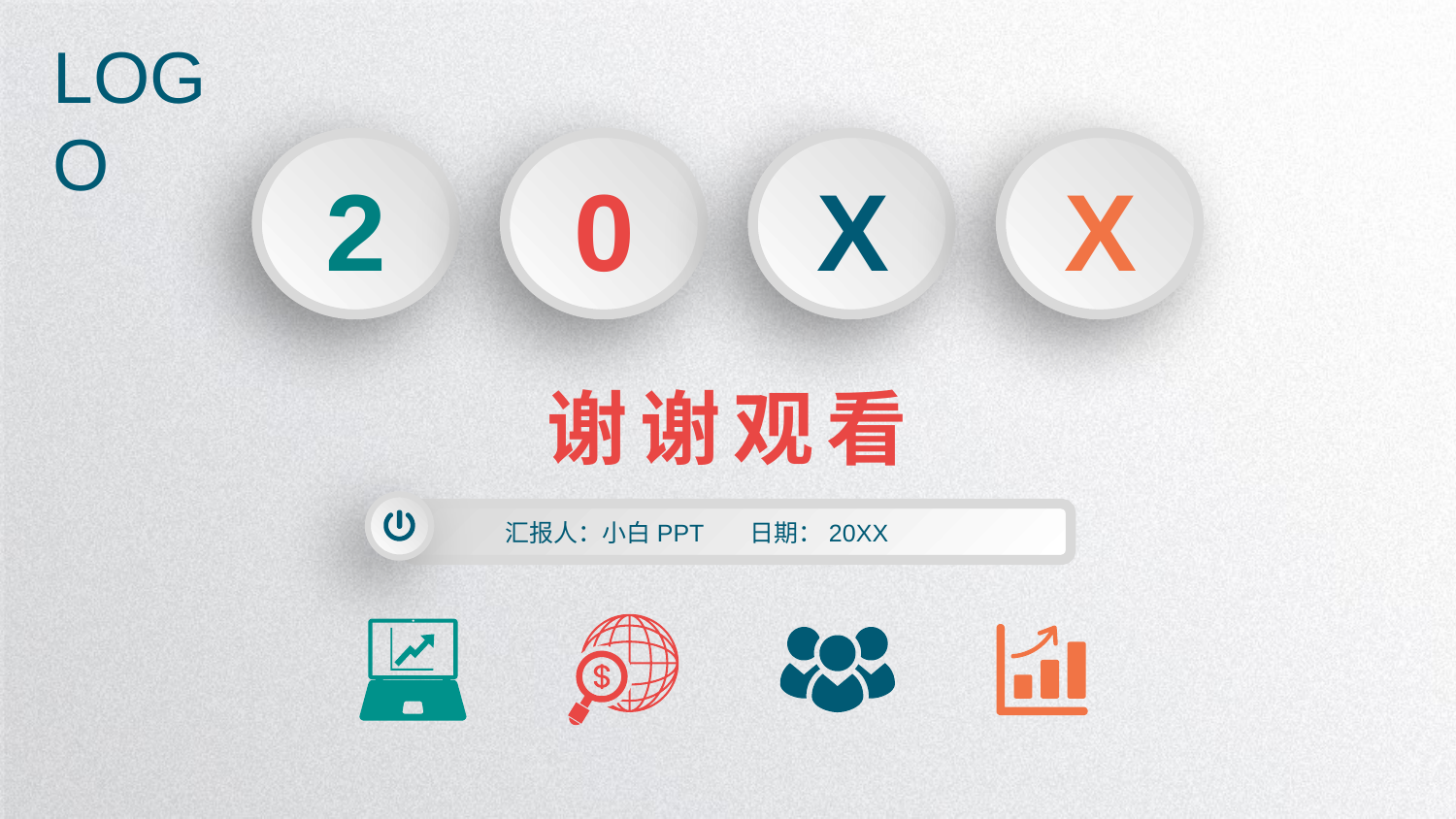

LOGO

2

0

X

X

谢谢观看

汇报人：小白PPT      日期：20XX